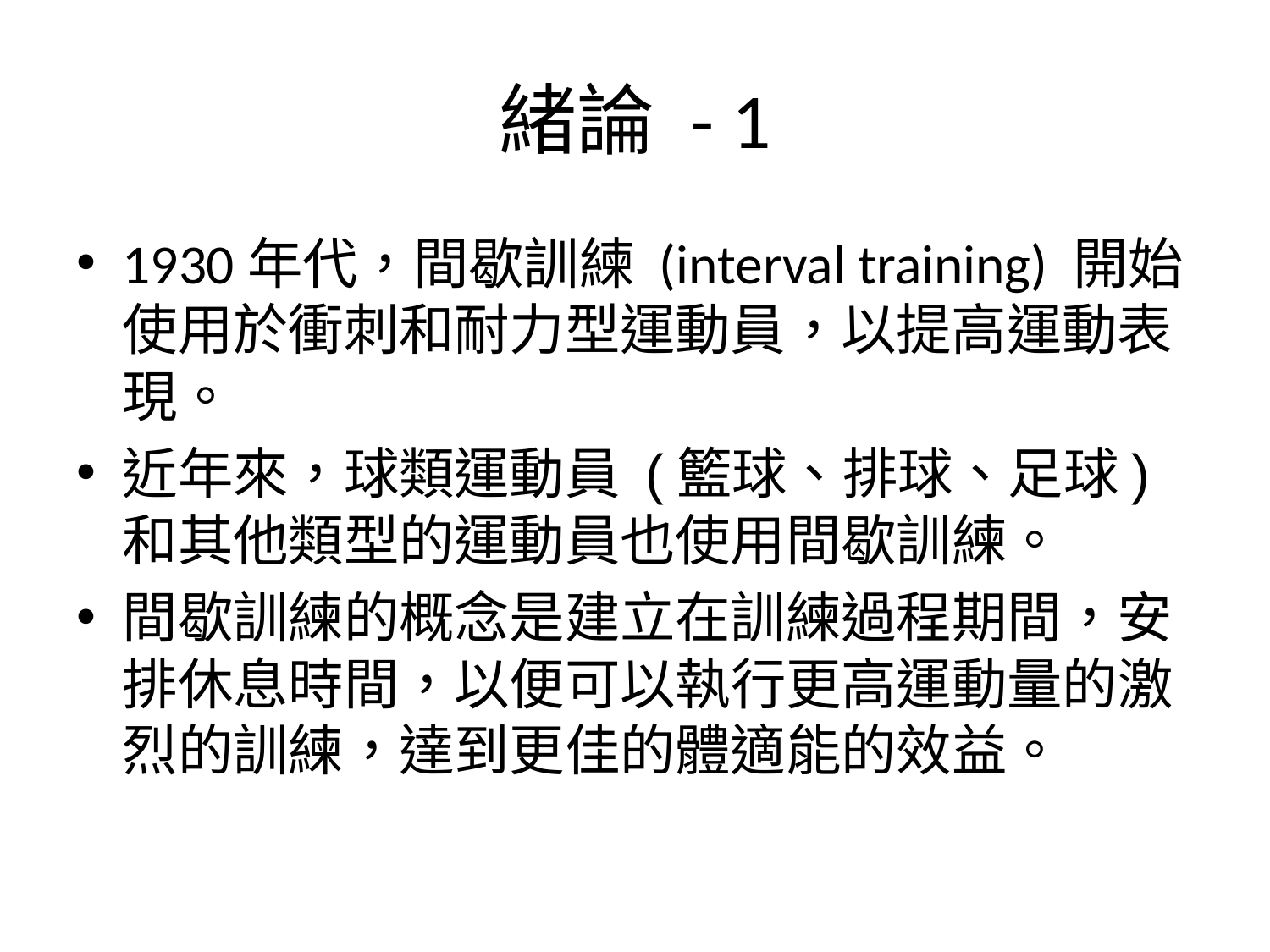

# 緒論 - 1
1930年代，間歇訓練 (interval training) 開始使用於衝刺和耐力型運動員，以提高運動表現。
近年來，球類運動員 (籃球、排球、足球) 和其他類型的運動員也使用間歇訓練。
間歇訓練的概念是建立在訓練過程期間，安排休息時間，以便可以執行更高運動量的激烈的訓練，達到更佳的體適能的效益。